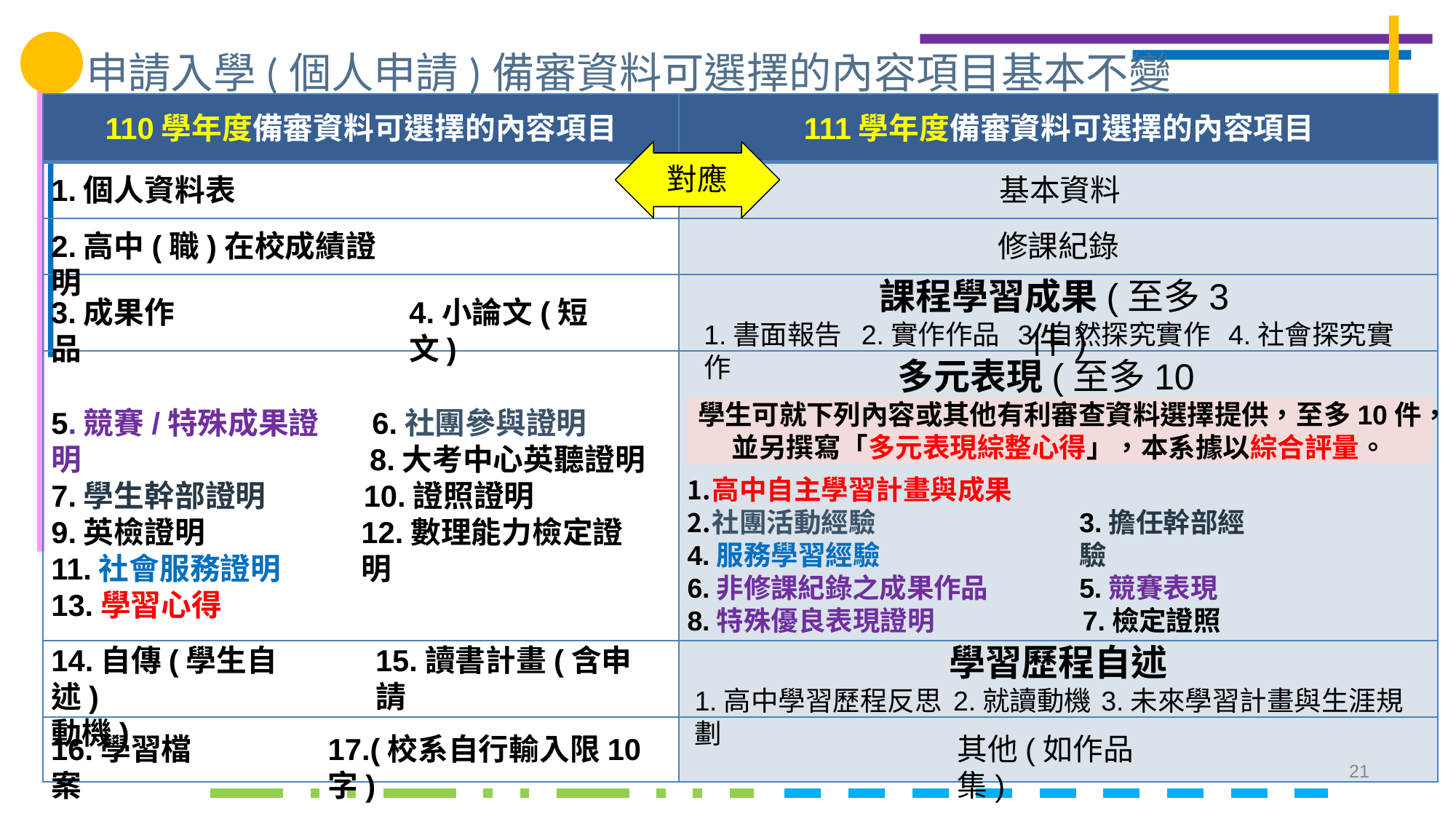

申請入學(個人申請)備審資料可選擇的內容項目基本不變

110學年度備審資料可選擇的內容項目	111學年度備審資料可選擇的內容項目

對應

1.個人資料表	基本資料
修課紀錄
課程學習成果(至多3件)

2.高中(職)在校成績證明

3.成果作品
4.小論文(短文)
1.書面報告	2.實作作品	3.自然探究實作	4.社會探究實作

多元表現(至多10件)
學生可就下列內容或其他有利審查資料選擇提供，至多10件，
並另撰寫「多元表現綜整心得」，本系據以綜合評量。
5.競賽/特殊成果證明
7.學生幹部證明
9.英檢證明
11.社會服務證明
13.學習心得
6.社團參與證明
8.大考中心英聽證明
10.證照證明
12.數理能力檢定證明
高中自主學習計畫與成果
社團活動經驗
4.服務學習經驗
6.非修課紀錄之成果作品
8.特殊優良表現證明
3.擔任幹部經驗
5.競賽表現
7.檢定證照
學習歷程自述
14.自傳(學生自述)
動機)
15.讀書計畫(含申請

1.高中學習歷程反思	2.就讀動機	3.未來學習計畫與生涯規劃

16.學習檔案
17.(校系自行輸入限10字)
其他(如作品集)
21